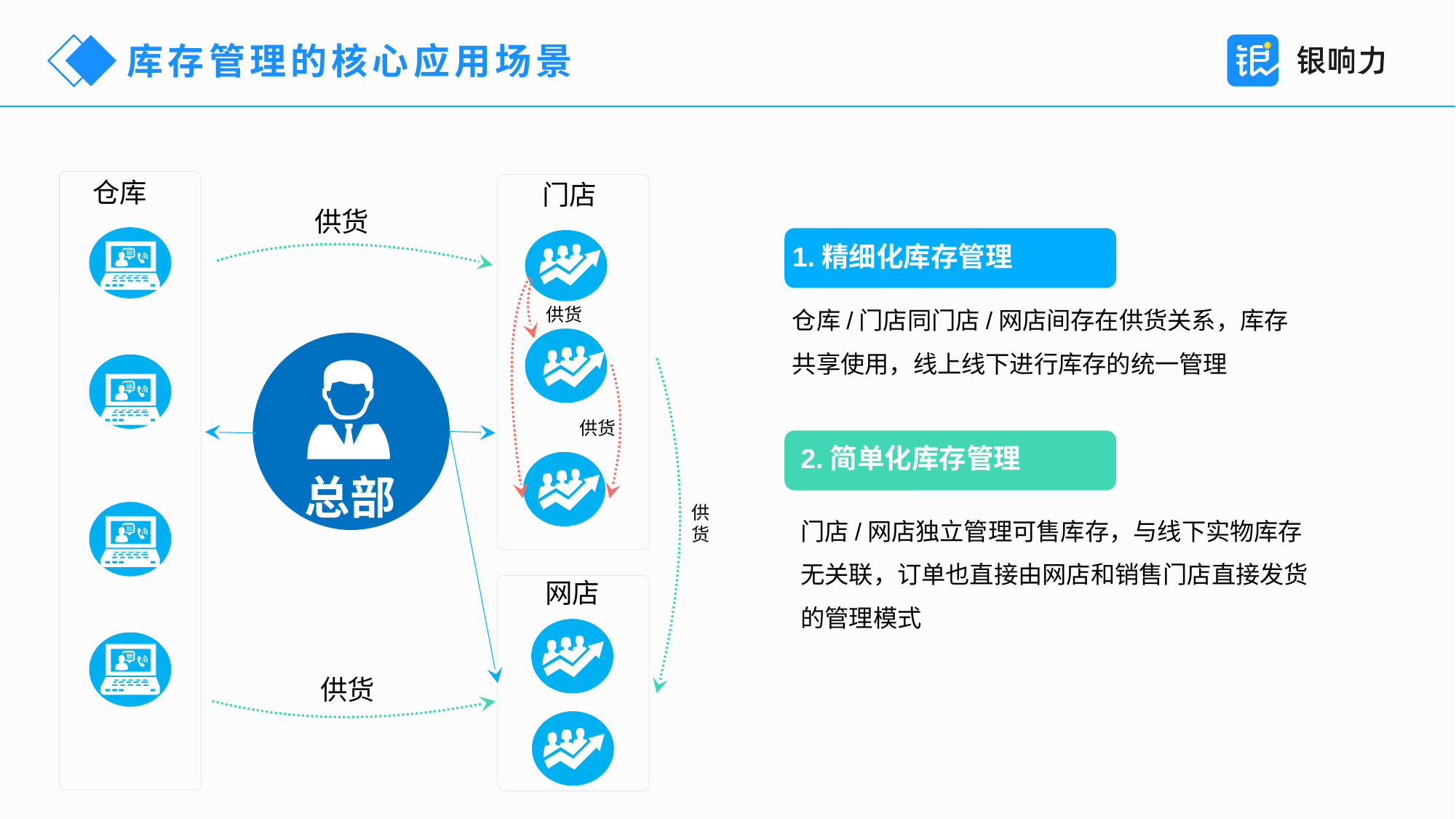

库存管理的核心应用场景
仓库

门店

供货

1.精细化库存管理

仓库/门店同门店/网店间存在供货关系，库存共享使用，线上线下进行库存的统一管理

供货

总部

供货

2.简单化库存管理

供
货
门店/网店独立管理可售库存，与线下实物库存无关联，订单也直接由网店和销售门店直接发货的管理模式

网店

供货